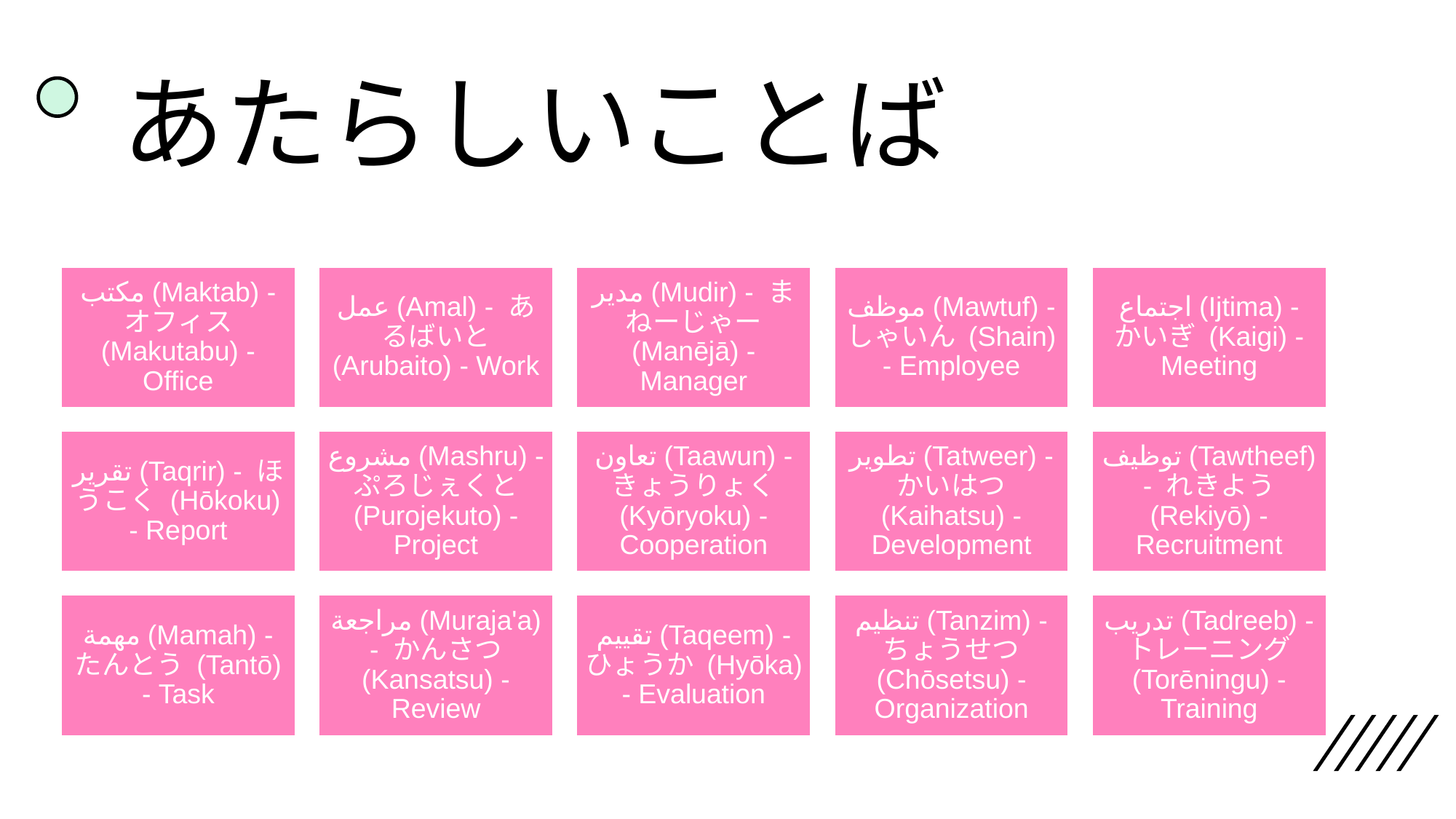

# あたらしいことば
مكتب (Maktab) - オフィス (Makutabu) - Office
عمل (Amal) - あるばいと (Arubaito) - Work
مدير (Mudir) - まねーじゃー (Manējā) - Manager
موظف (Mawtuf) - しゃいん (Shain) - Employee
اجتماع (Ijtima) - かいぎ (Kaigi) - Meeting
تقرير (Taqrir) - ほうこく (Hōkoku) - Report
مشروع (Mashru) - ぷろじぇくと (Purojekuto) - Project
تعاون (Taawun) - きょうりょく (Kyōryoku) - Cooperation
تطوير (Tatweer) - かいはつ (Kaihatsu) - Development
توظيف (Tawtheef) - れきよう (Rekiyō) - Recruitment
مهمة (Mamah) - たんとう (Tantō) - Task
مراجعة (Muraja'a) - かんさつ (Kansatsu) - Review
تقييم (Taqeem) - ひょうか (Hyōka) - Evaluation
تنظيم (Tanzim) - ちょうせつ (Chōsetsu) - Organization
تدريب (Tadreeb) - トレーニング (Torēningu) - Training